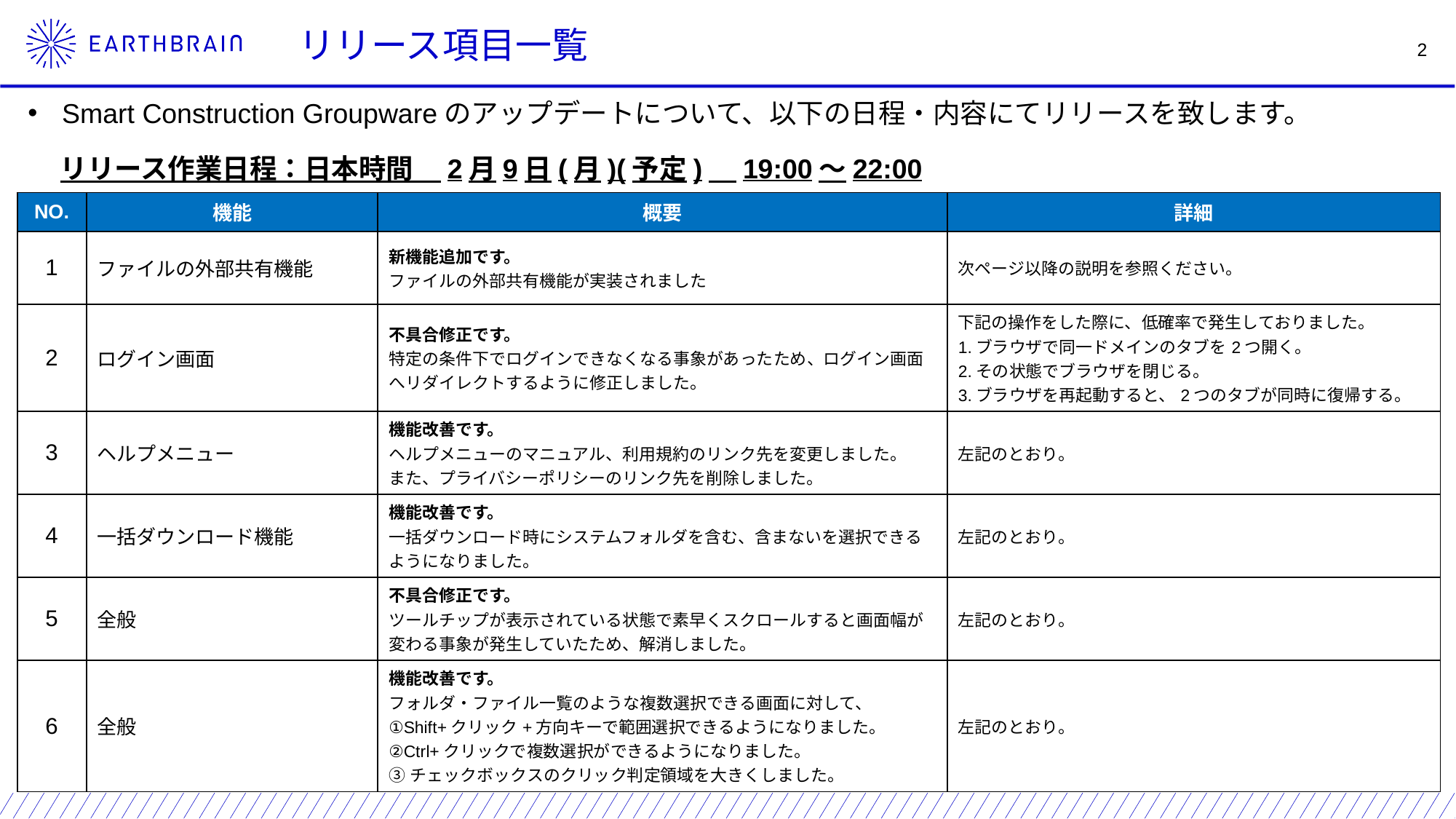

リリース項目一覧
Smart Construction Groupwareのアップデートについて、以下の日程・内容にてリリースを致します。
リリース作業日程：日本時間　2月9日(月)(予定)　19:00～22:00
| NO. | 機能 | 概要 | 詳細 |
| --- | --- | --- | --- |
| 1 | ファイルの外部共有機能 | 新機能追加です。 ファイルの外部共有機能が実装されました | 次ページ以降の説明を参照ください。 |
| 2 | ログイン画面 | 不具合修正です。 特定の条件下でログインできなくなる事象があったため、ログイン画面へリダイレクトするように修正しました。 | 下記の操作をした際に、低確率で発生しておりました。 1.ブラウザで同一ドメインのタブを2つ開く。 2.その状態でブラウザを閉じる。 3.ブラウザを再起動すると、2つのタブが同時に復帰する。 |
| 3 | ヘルプメニュー | 機能改善です。 ヘルプメニューのマニュアル、利用規約のリンク先を変更しました。 また、プライバシーポリシーのリンク先を削除しました。 | 左記のとおり。 |
| 4 | 一括ダウンロード機能 | 機能改善です。 一括ダウンロード時にシステムフォルダを含む、含まないを選択できるようになりました。 | 左記のとおり。 |
| 5 | 全般 | 不具合修正です。 ツールチップが表示されている状態で素早くスクロールすると画面幅が変わる事象が発生していたため、解消しました。 | 左記のとおり。 |
| 6 | 全般 | 機能改善です。 フォルダ・ファイル一覧のような複数選択できる画面に対して、 ①Shift+クリック+方向キーで範囲選択できるようになりました。 ②Ctrl+クリックで複数選択ができるようになりました。 ③チェックボックスのクリック判定領域を大きくしました。 | 左記のとおり。 |